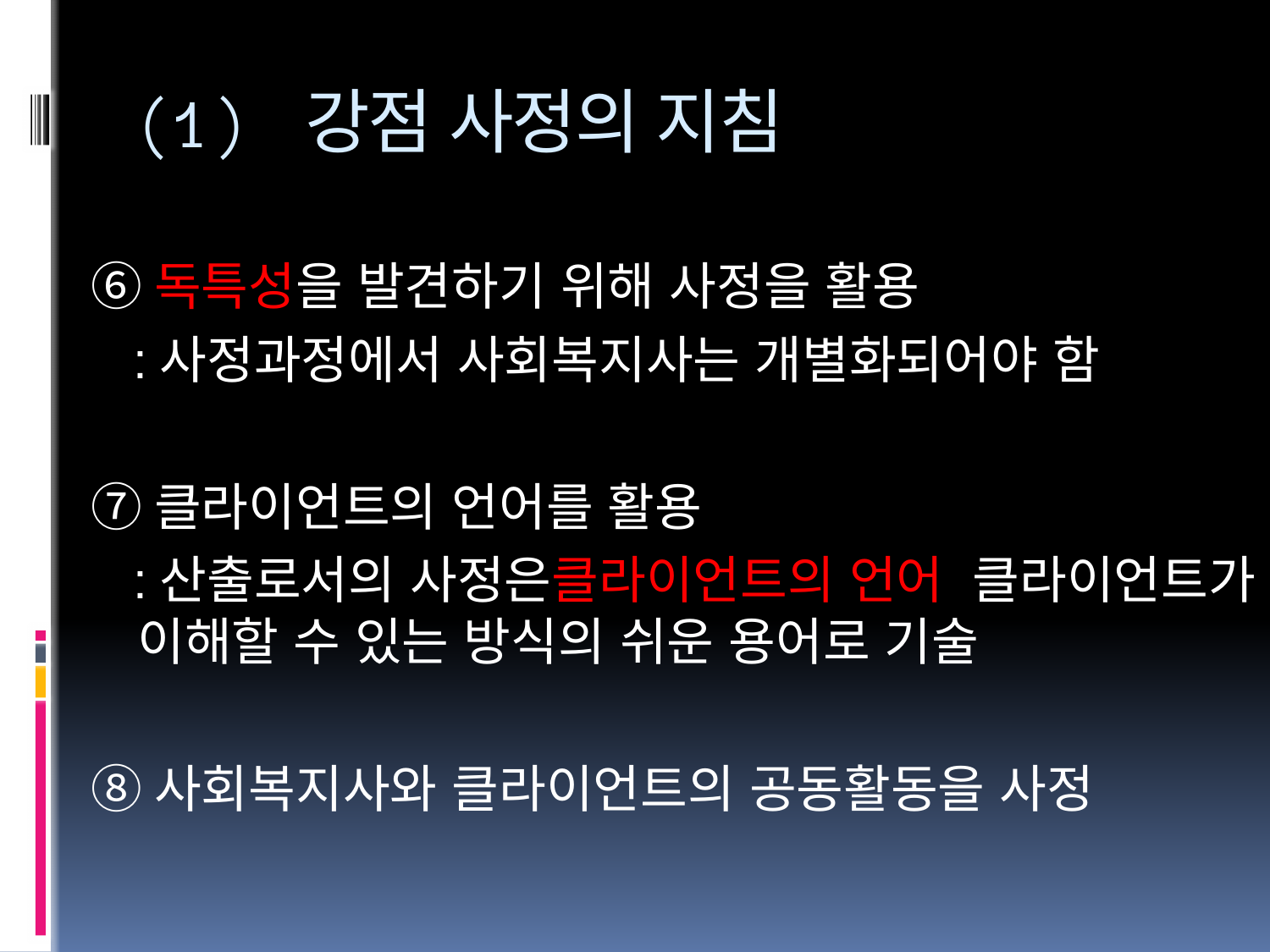

# (1) 강점 사정의 지침
⑥독특성을 발견하기 위해 사정을 활용
   :사정과정에서 사회복지사는 개별화되어야 함

⑦클라이언트의 언어를 활용
   :산출로서의 사정은클라이언트의 언어  클라이언트가 이해할 수 있는 방식의 쉬운 용어로 기술

⑧사회복지사와 클라이언트의 공동활동을 사정